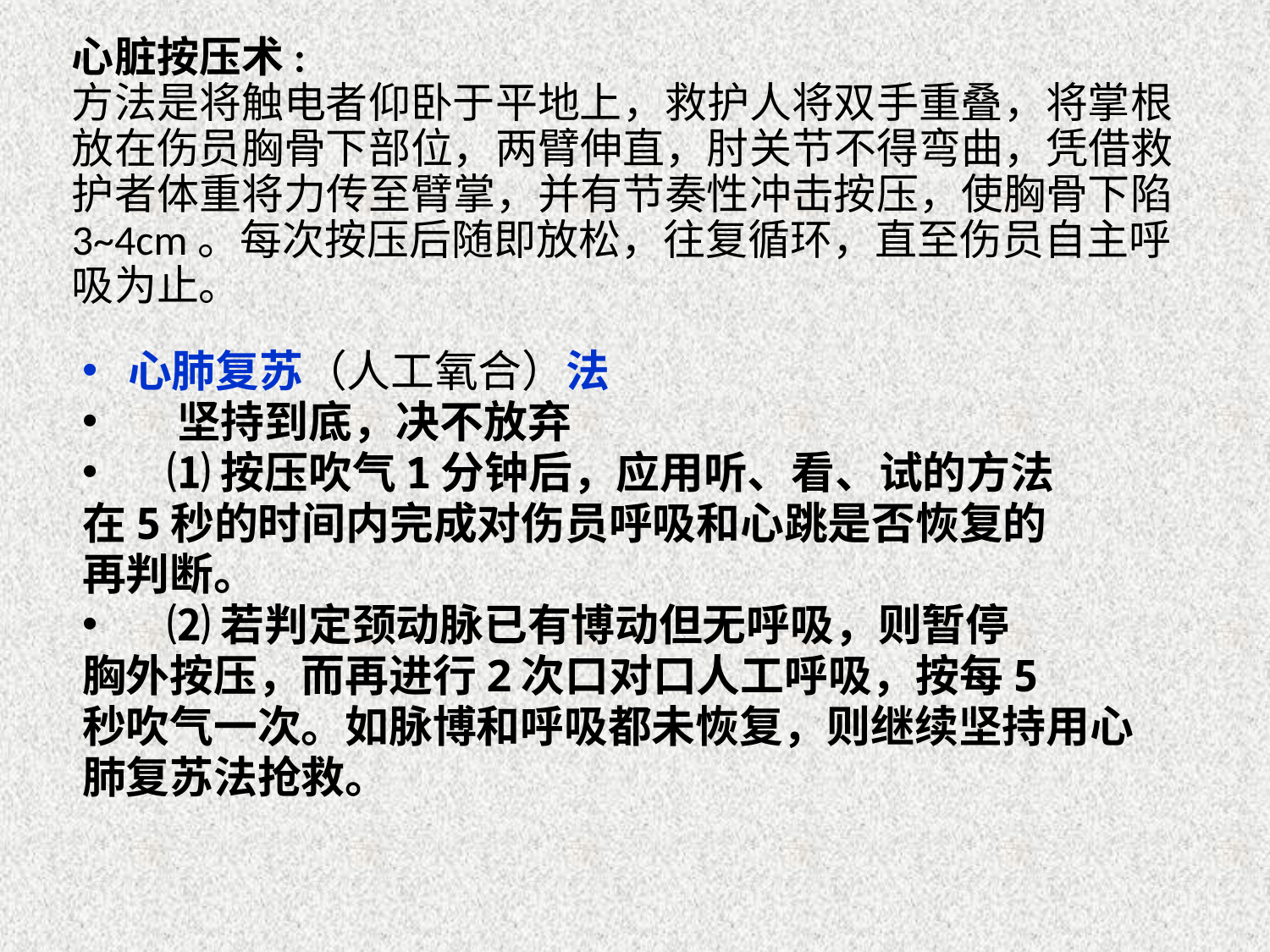

心脏按压术:
方法是将触电者仰卧于平地上，救护人将双手重叠，将掌根放在伤员胸骨下部位，两臂伸直，肘关节不得弯曲，凭借救护者体重将力传至臂掌，并有节奏性冲击按压，使胸骨下陷3~4cm。每次按压后随即放松，往复循环，直至伤员自主呼吸为止。
心肺复苏（人工氧合）法
    坚持到底，决不放弃
    ⑴按压吹气1分钟后，应用听、看、试的方法
在5秒的时间内完成对伤员呼吸和心跳是否恢复的
再判断。
    ⑵若判定颈动脉已有博动但无呼吸，则暂停
胸外按压，而再进行2次口对口人工呼吸，按每5
秒吹气一次。如脉博和呼吸都未恢复，则继续坚持用心
肺复苏法抢救。